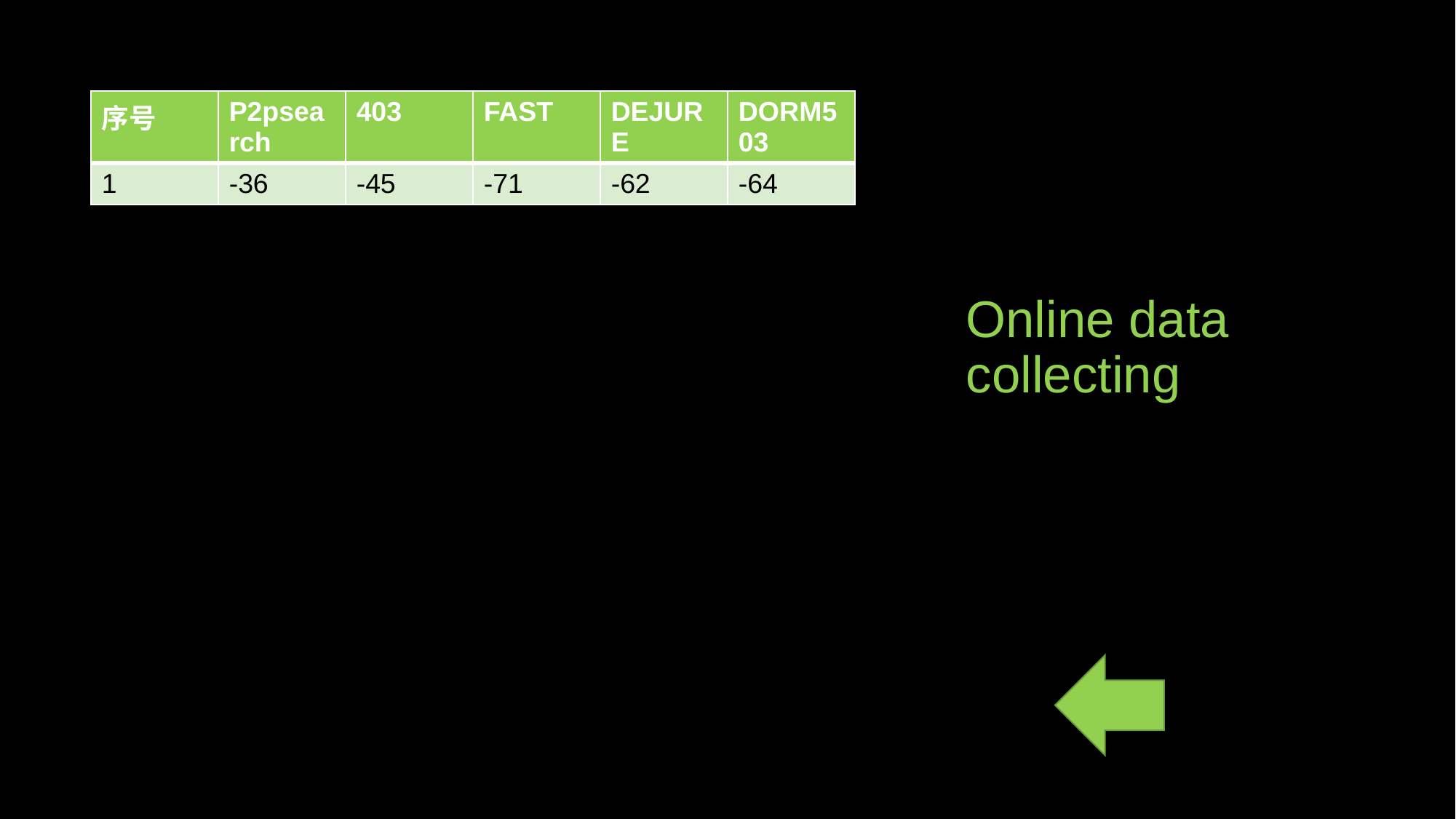

| 序号 | P2psearch | 403 | FAST | DEJURE | DORM503 |
| --- | --- | --- | --- | --- | --- |
| 1 | -36 | -45 | -71 | -62 | -64 |
# Online data collecting